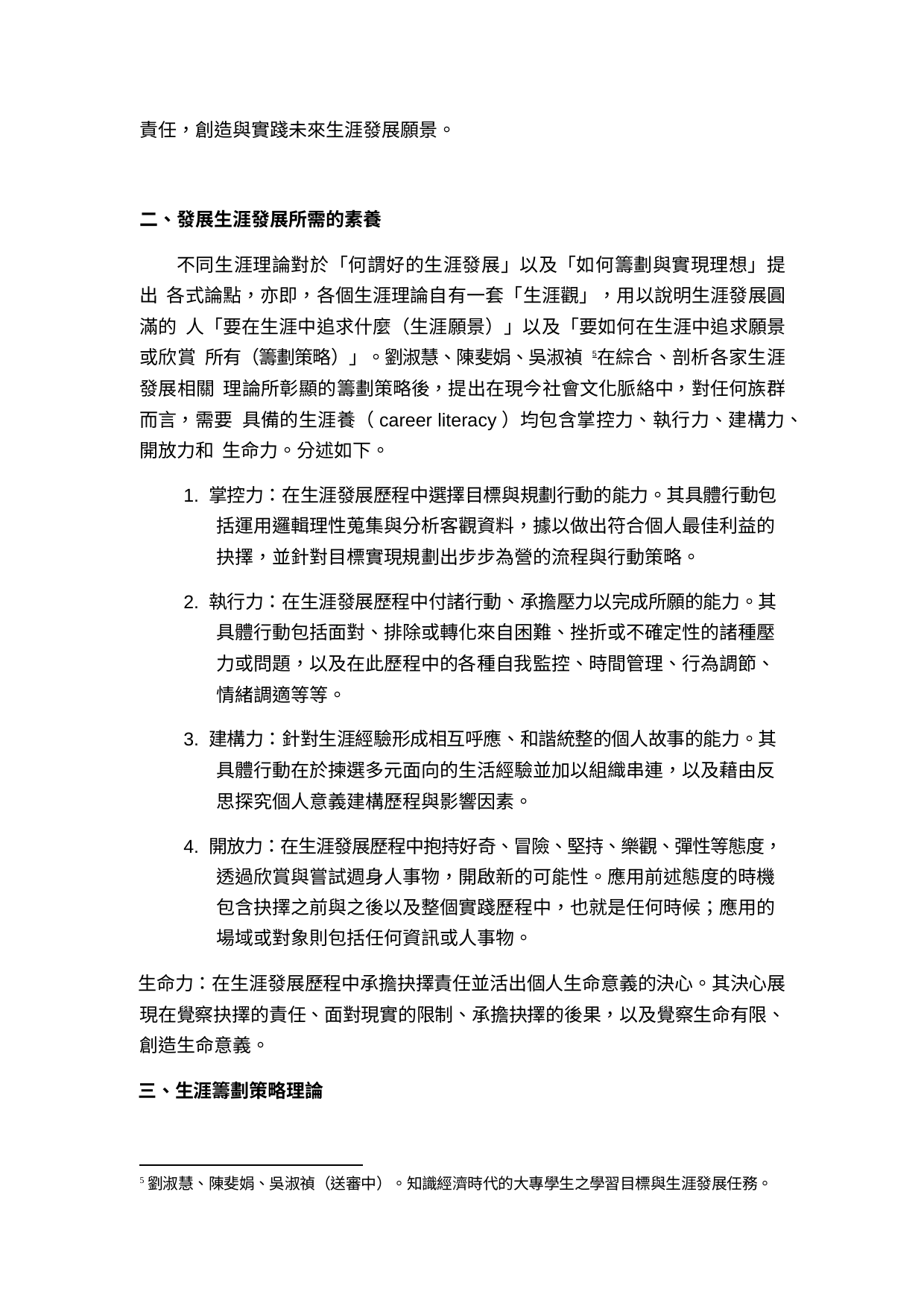

責任，創造與實踐未來生涯發展願景。
二、發展生涯發展所需的素養
不同生涯理論對於「何謂好的生涯發展」以及「如何籌劃與實現理想」提出  各式論點，亦即，各個生涯理論自有一套「生涯觀」，用以說明生涯發展圓滿的  人「要在生涯中追求什麼（生涯願景）」以及「要如何在生涯中追求願景或欣賞  所有（籌劃策略）」。劉淑慧、陳斐娟、吳淑禎 5在綜合、剖析各家生涯發展相關  理論所彰顯的籌劃策略後，提出在現今社會文化脈絡中，對任何族群而言，需要  具備的生涯養（career literacy）均包含掌控力、執行力、建構力、開放力和  生命力。分述如下。
1. 掌控力：在生涯發展歷程中選擇目標與規劃行動的能力。其具體行動包  括運用邏輯理性蒐集與分析客觀資料，據以做出符合個人最佳利益的  抉擇，並針對目標實現規劃出步步為營的流程與行動策略。
2. 執行力：在生涯發展歷程中付諸行動、承擔壓力以完成所願的能力。其  具體行動包括面對、排除或轉化來自困難、挫折或不確定性的諸種壓  力或問題，以及在此歷程中的各種自我監控、時間管理、行為調節、  情緒調適等等。
3. 建構力：針對生涯經驗形成相互呼應、和諧統整的個人故事的能力。其  具體行動在於揀選多元面向的生活經驗並加以組織串連，以及藉由反  思探究個人意義建構歷程與影響因素。
4. 開放力：在生涯發展歷程中抱持好奇、冒險、堅持、樂觀、彈性等態度，  透過欣賞與嘗試週身人事物，開啟新的可能性。應用前述態度的時機  包含抉擇之前與之後以及整個實踐歷程中，也就是任何時候；應用的  場域或對象則包括任何資訊或人事物。
生命力：在生涯發展歷程中承擔抉擇責任並活出個人生命意義的決心。其決心展  現在覺察抉擇的責任、面對現實的限制、承擔抉擇的後果，以及覺察生命有限、  創造生命意義。

三、生涯籌劃策略理論

5劉淑慧、陳斐娟、吳淑禎（送審中）。知識經濟時代的大專學生之學習目標與生涯發展任務。